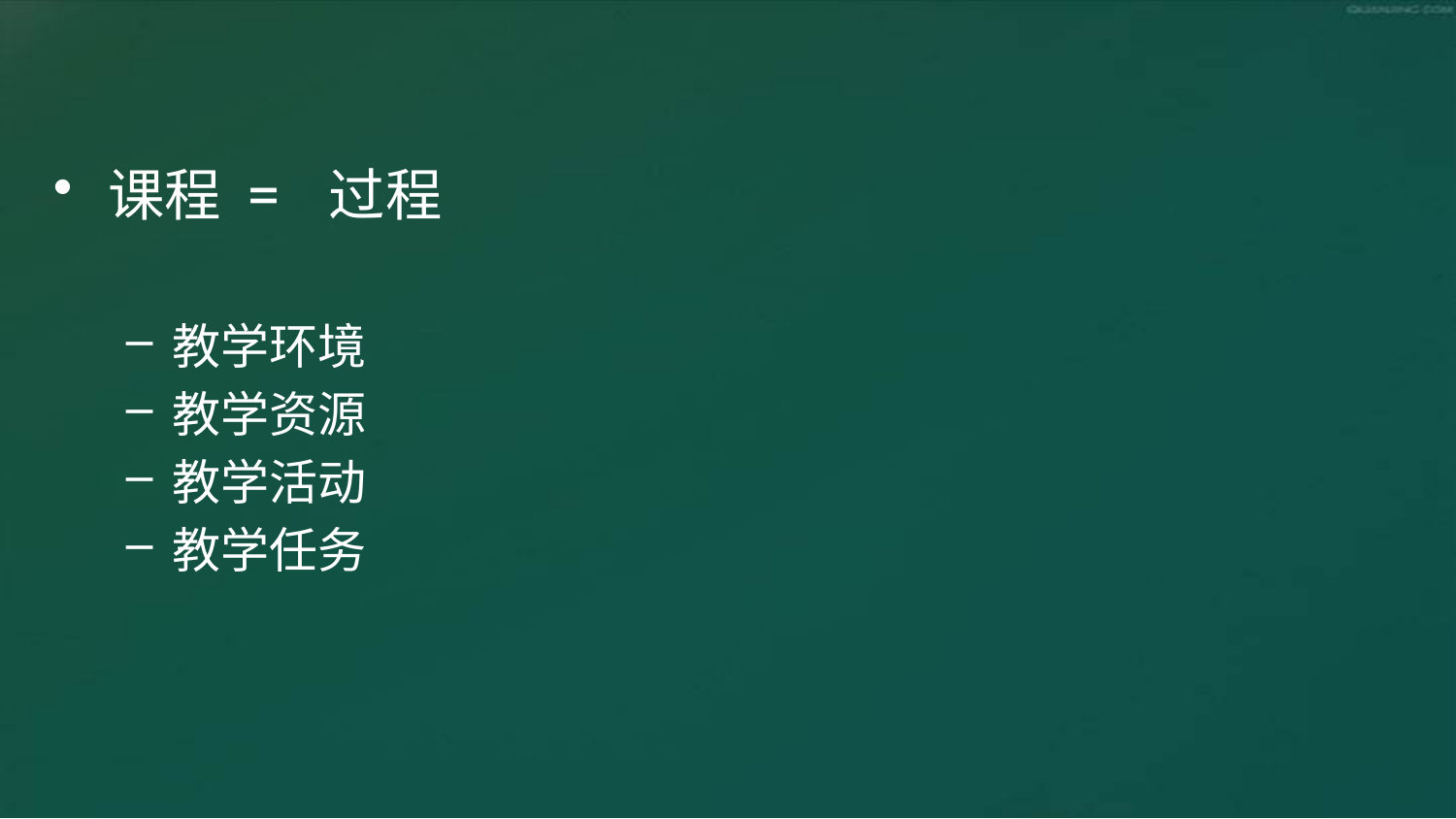

#
课程 = 过程

教学环境
教学资源
教学活动
教学任务